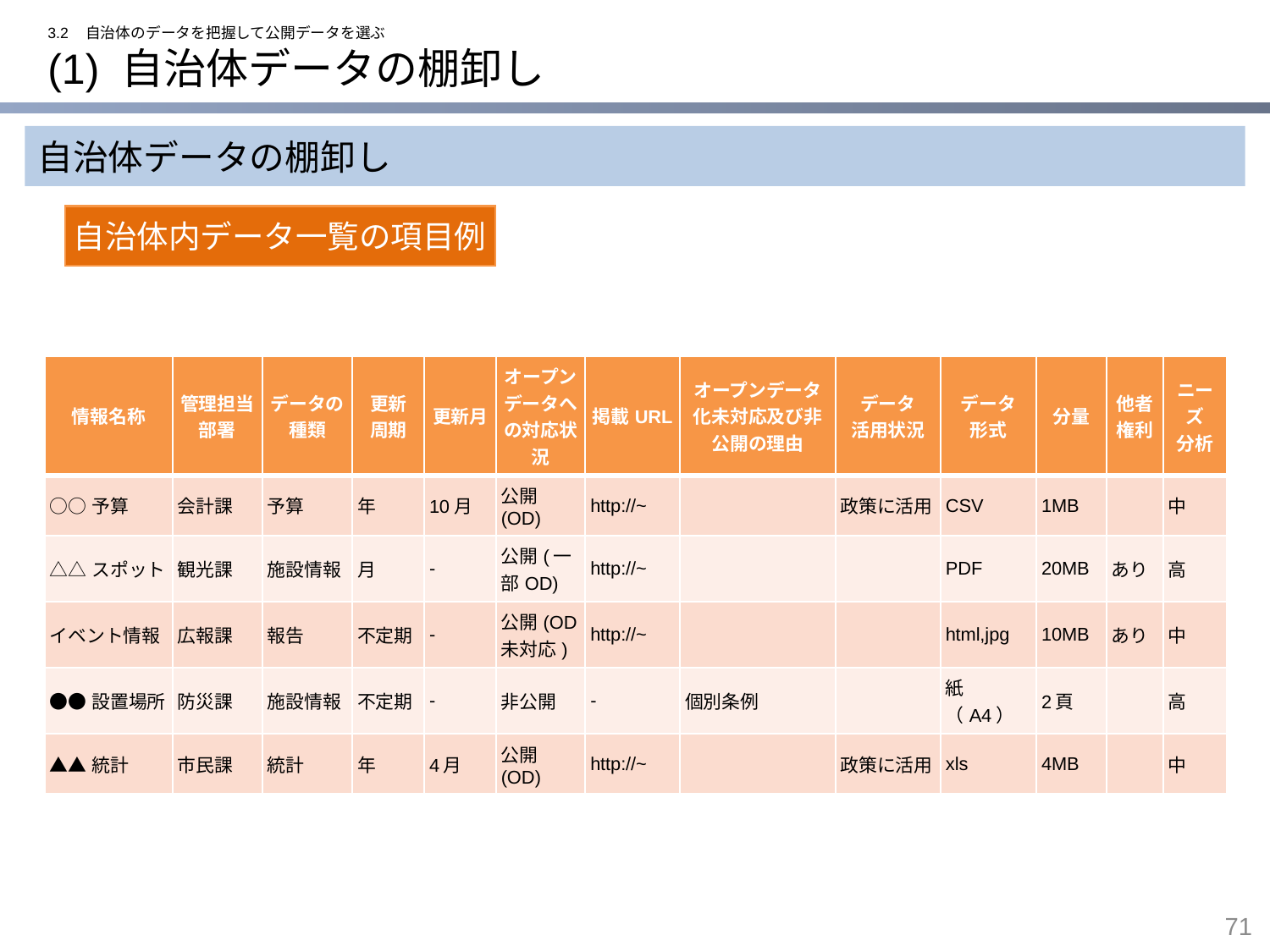

3.2　自治体のデータを把握して公開データを選ぶ
# (1) 自治体データの棚卸し
自治体データの棚卸し
自治体内データ一覧の項目例
| 情報名称 | 管理担当 部署 | データの 種類 | 更新 周期 | 更新月 | オープンデータへの対応状況 | 掲載URL | オープンデータ化未対応及び非公開の理由 | データ 活用状況 | データ 形式 | 分量 | 他者 権利 | ニーズ 分析 |
| --- | --- | --- | --- | --- | --- | --- | --- | --- | --- | --- | --- | --- |
| ○○予算 | 会計課 | 予算 | 年 | 10月 | 公開(OD) | http://~ |  | 政策に活用 | CSV | 1MB |  | 中 |
| △△スポット | 観光課 | 施設情報 | 月 | - | 公開(一部OD) | http://~ |  |  | PDF | 20MB | あり | 高 |
| イベント情報 | 広報課 | 報告 | 不定期 | - | 公開(OD未対応) | http://~ |  |  | html,jpg | 10MB | あり | 中 |
| ●●設置場所 | 防災課 | 施設情報 | 不定期 | - | 非公開 | - | 個別条例 |  | 紙（A4） | 2頁 |  | 高 |
| ▲▲統計 | 市民課 | 統計 | 年 | 4月 | 公開(OD) | http://~ |  | 政策に活用 | xls | 4MB |  | 中 |
71